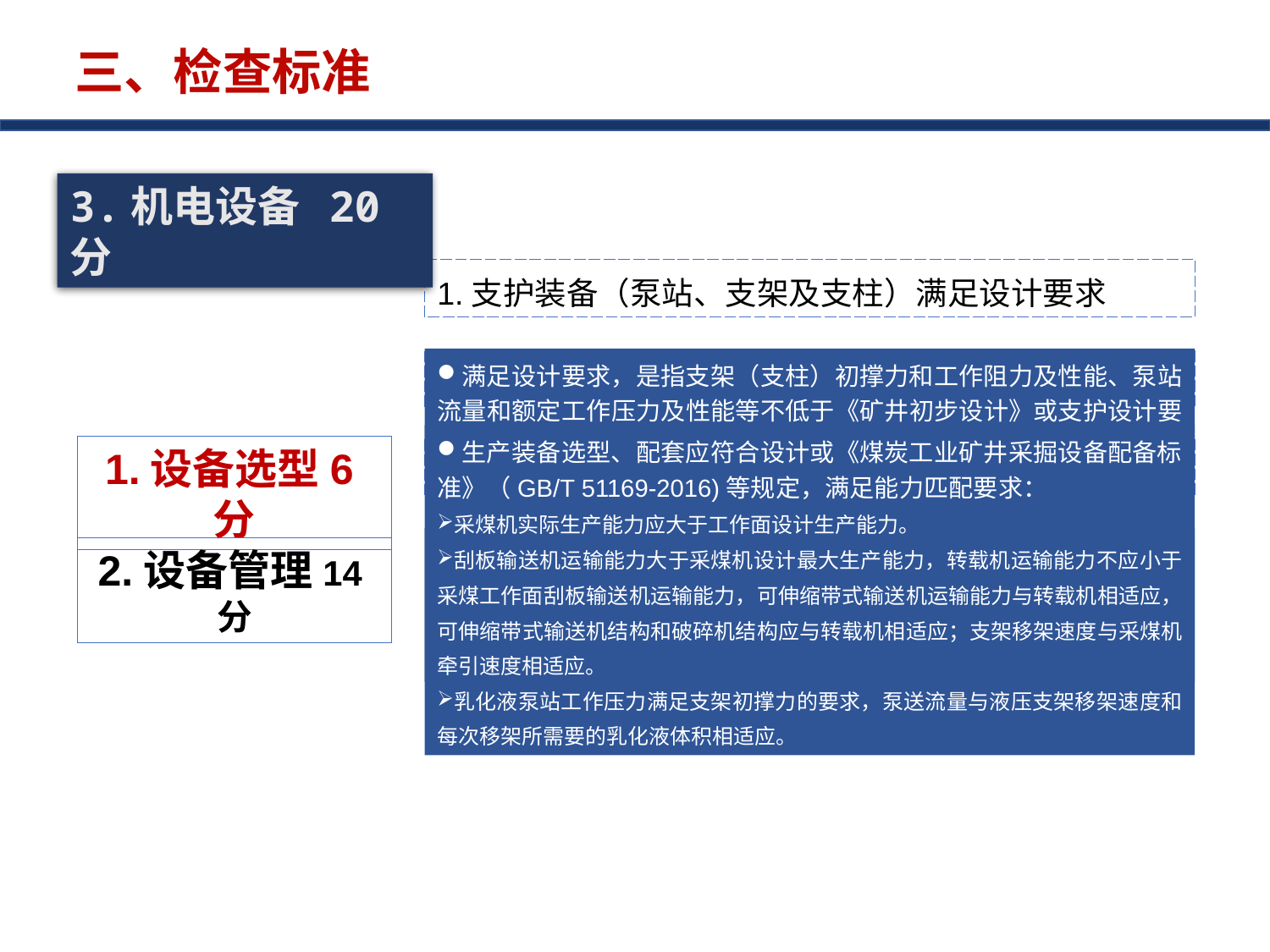

三、检查标准

3.机电设备  20分
1.支护装备（泵站、支架及支柱）满足设计要求
2.生产装备选型、配套合理，满足设计生产能力需要
满足设计要求，是指支架（支柱）初撑力和工作阻力及性能、泵站流量和额定工作压力及性能等不低于《矿井初步设计》或支护设计要求。
生产装备选型、配套应符合设计或《煤炭工业矿井采掘设备配备标准》（GB/T 51169-2016)等规定，满足能力匹配要求：
采煤机实际生产能力应大于工作面设计生产能力。
刮板输送机运输能力大于采煤机设计最大生产能力，转载机运输能力不应小于采煤工作面刮板输送机运输能力，可伸缩带式输送机运输能力与转载机相适应，可伸缩带式输送机结构和破碎机结构应与转载机相适应；支架移架速度与采煤机牵引速度相适应。
乳化液泵站工作压力满足支架初撑力的要求，泵送流量与液压支架移架速度和每次移架所需要的乳化液体积相适应。
1.设备选型6分
3.电气设备满足生产、支护装备安全运行的需要
综（放）采工作面配置的移动变电站、组合开关、变频器、真空馈电开关、供电电缆应满足供电设计或《综采综放工作面常规供电系统设计规范》（GB/T 37808-2019）等要求，以满足生产、支护装备安全运行需要
2.设备管理14分